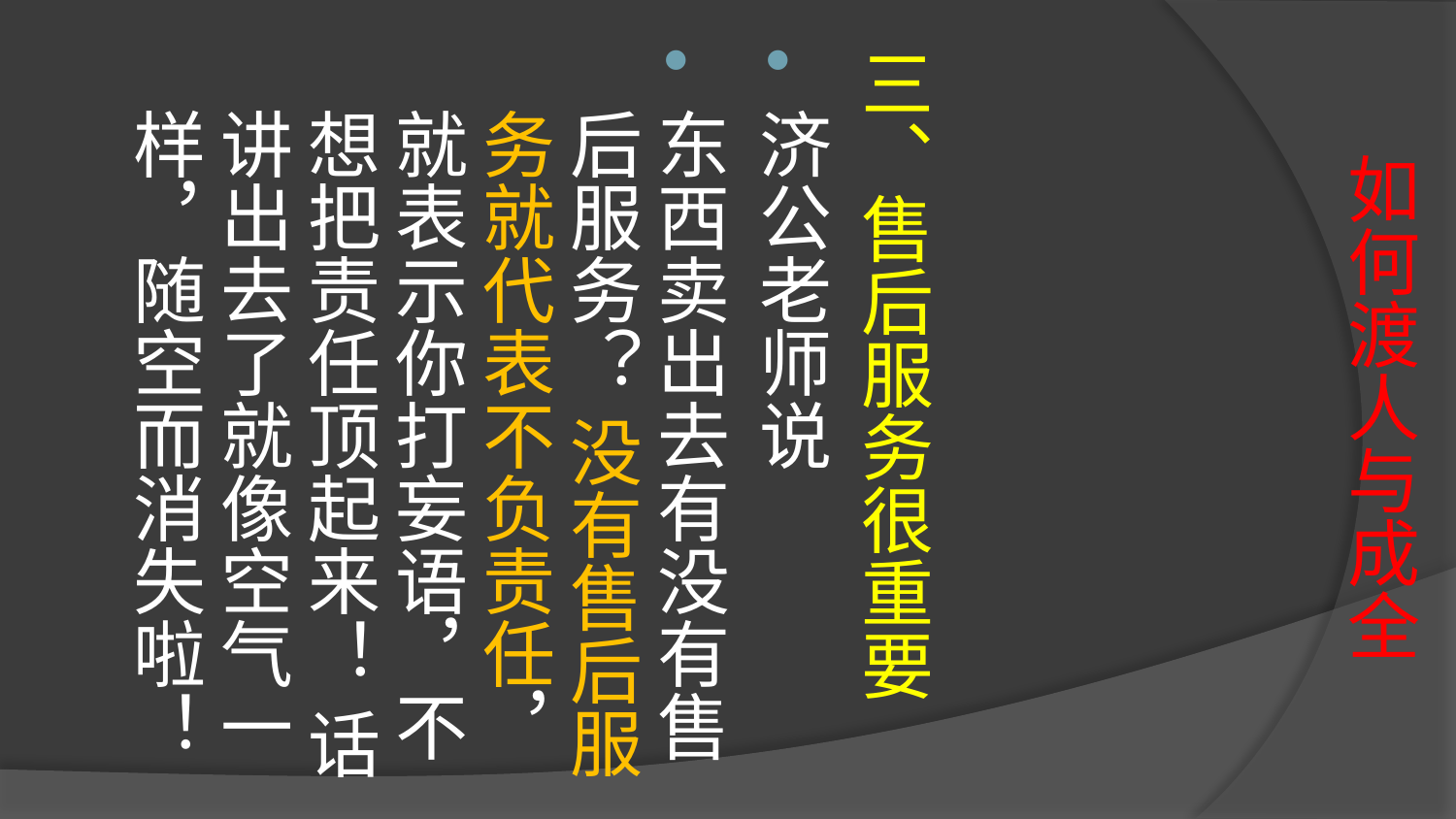

# 如何渡人与成全
三、售后服务很重要
济公老师说
东西卖出去有没有售后服务？ 没有售后服务就代表不负责任，就表示你打妄语，不想把责任顶起来！ 话讲出去了就像空气一样，随空而消失啦！